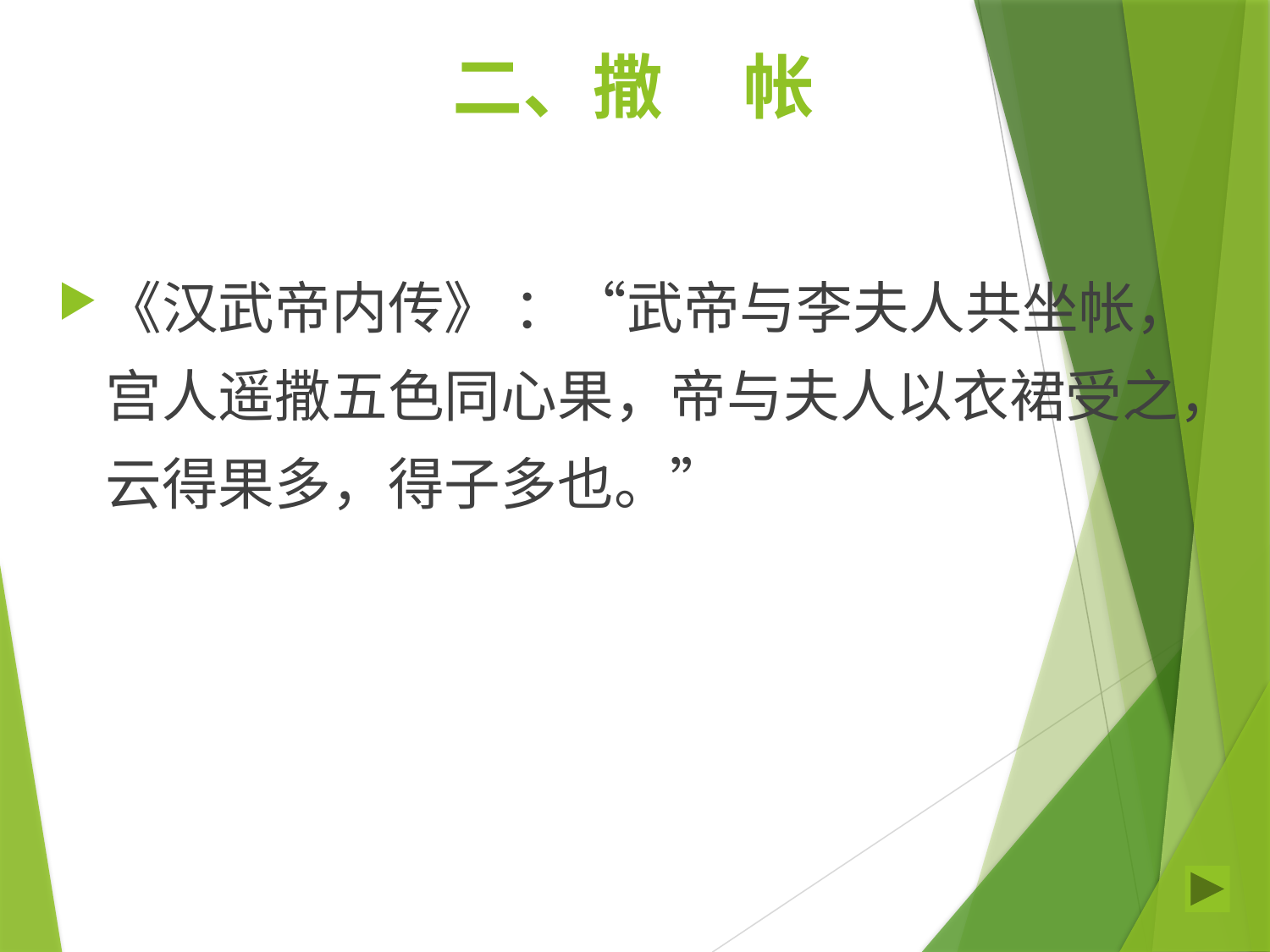

# 二、撒     帐
《汉武帝内传》 ：“武帝与李夫人共坐帐，宫人遥撒五色同心果，帝与夫人以衣裙受之，云得果多，得子多也。”